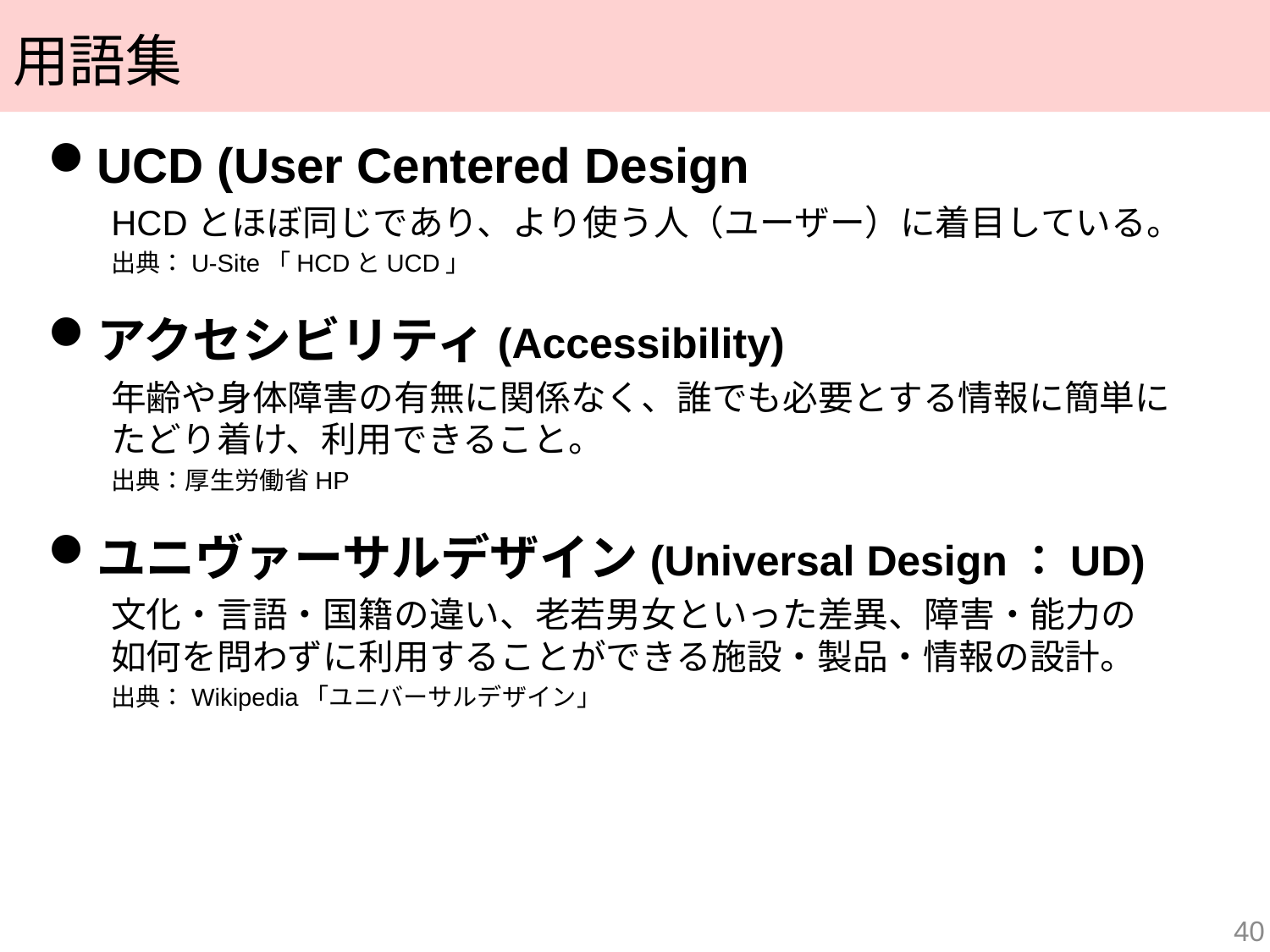

# 用語集
UCD (User Centered Design
HCDとほぼ同じであり、より使う人（ユーザー）に着目している。
出典：U-Site「HCDとUCD」
アクセシビリティ(Accessibility)
年齢や身体障害の有無に関係なく、誰でも必要とする情報に簡単に
たどり着け、利用できること。
出典：厚生労働省HP
ユニヴァーサルデザイン(Universal Design：UD)
文化・言語・国籍の違い、老若男女といった差異、障害・能力の
如何を問わずに利用することができる施設・製品・情報の設計。
出典：Wikipedia「ユニバーサルデザイン」
40